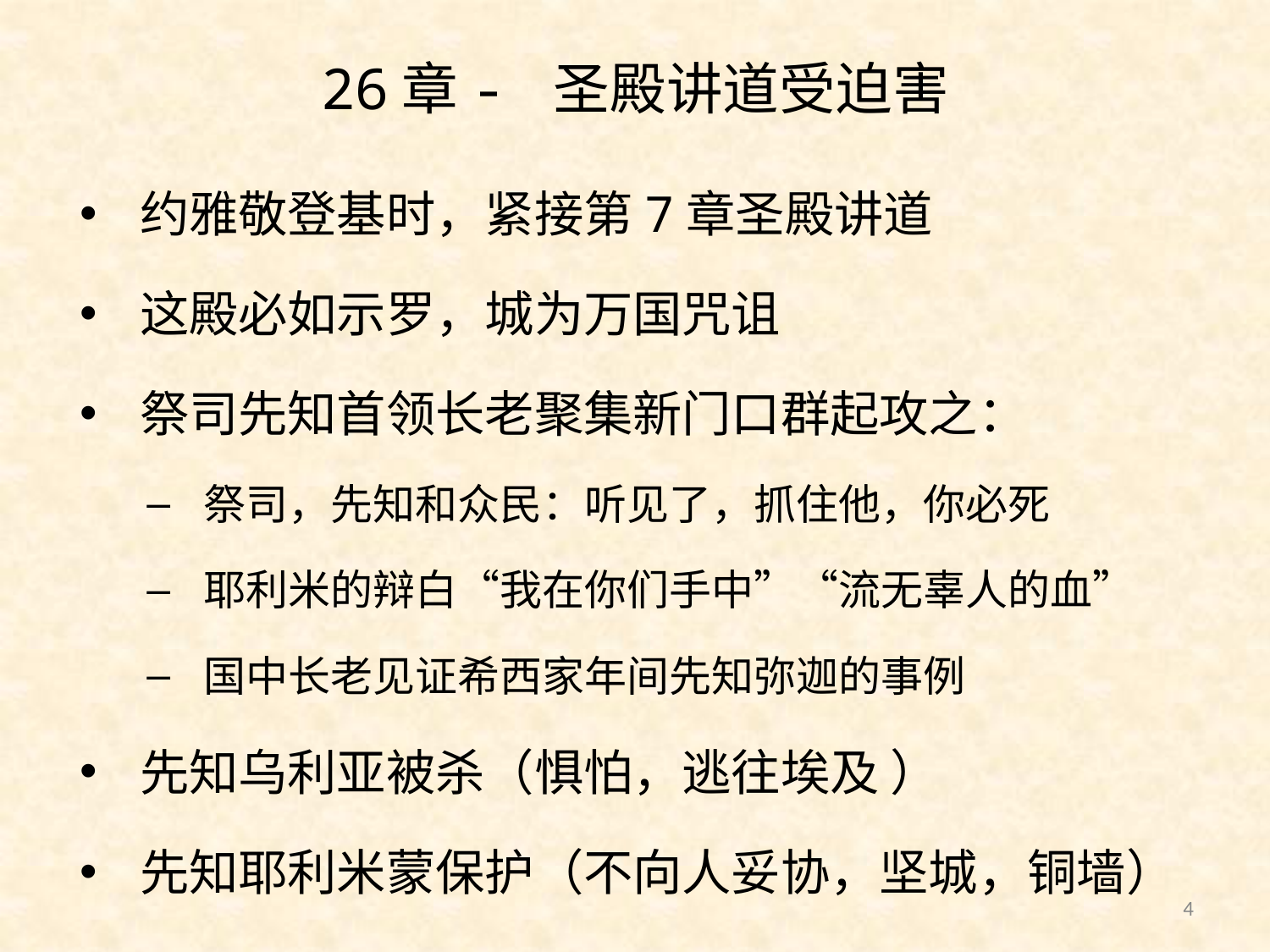

# 26章- 圣殿讲道受迫害
约雅敬登基时，紧接第7章圣殿讲道
这殿必如示罗，城为万国咒诅
祭司先知首领长老聚集新门口群起攻之：
祭司，先知和众民：听见了，抓住他，你必死
耶利米的辩白“我在你们手中”“流无辜人的血”
国中长老见证希西家年间先知弥迦的事例
先知乌利亚被杀（惧怕，逃往埃及 ）
先知耶利米蒙保护（不向人妥协，坚城，铜墙）
4